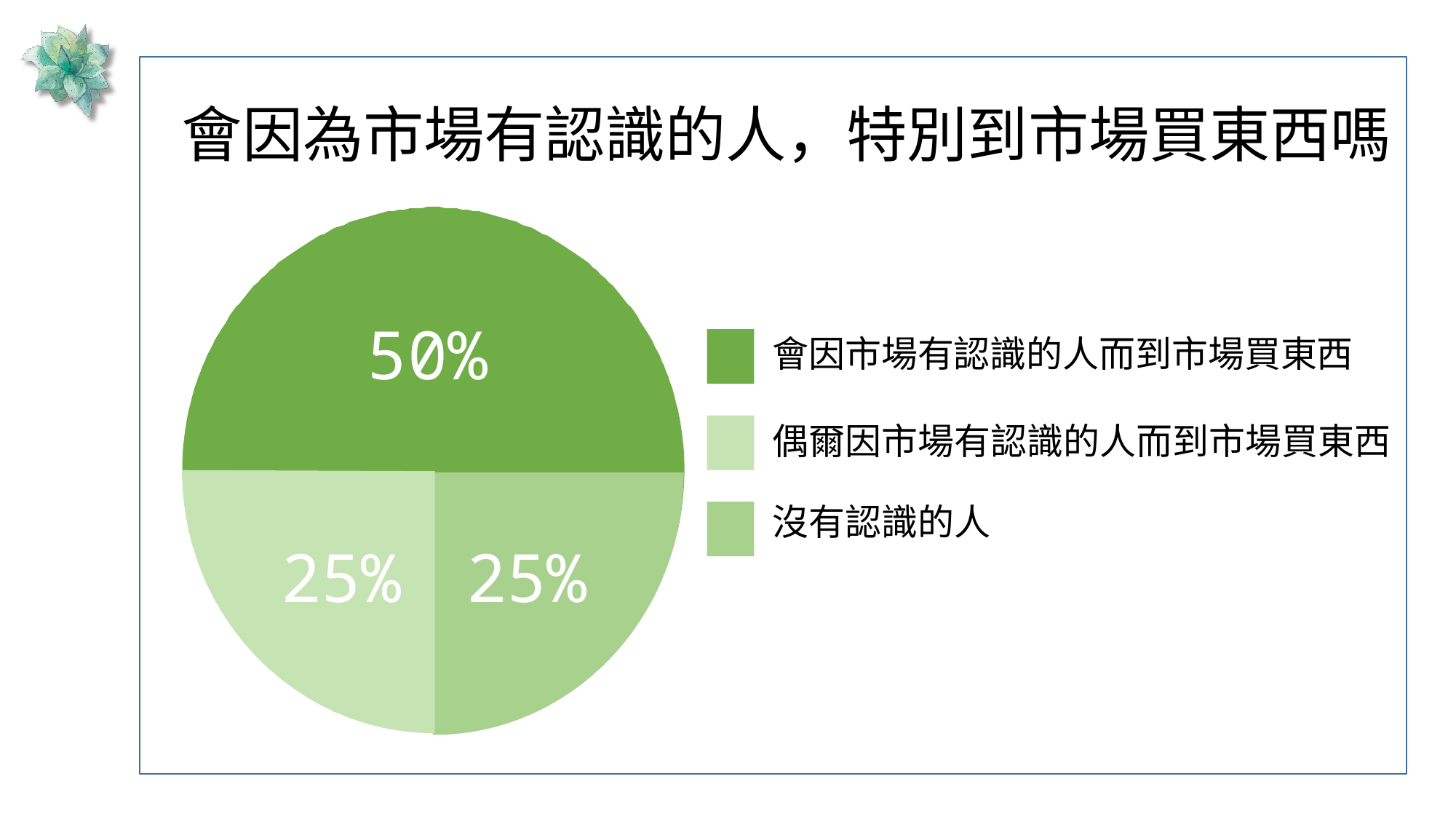

會因為市場有認識的人，特別到市場買東西嗎

# 50%

會因市場有認識的人而到市場買東西

偶爾因市場有認識的人而到市場買東西

沒有認識的人

25%
25%